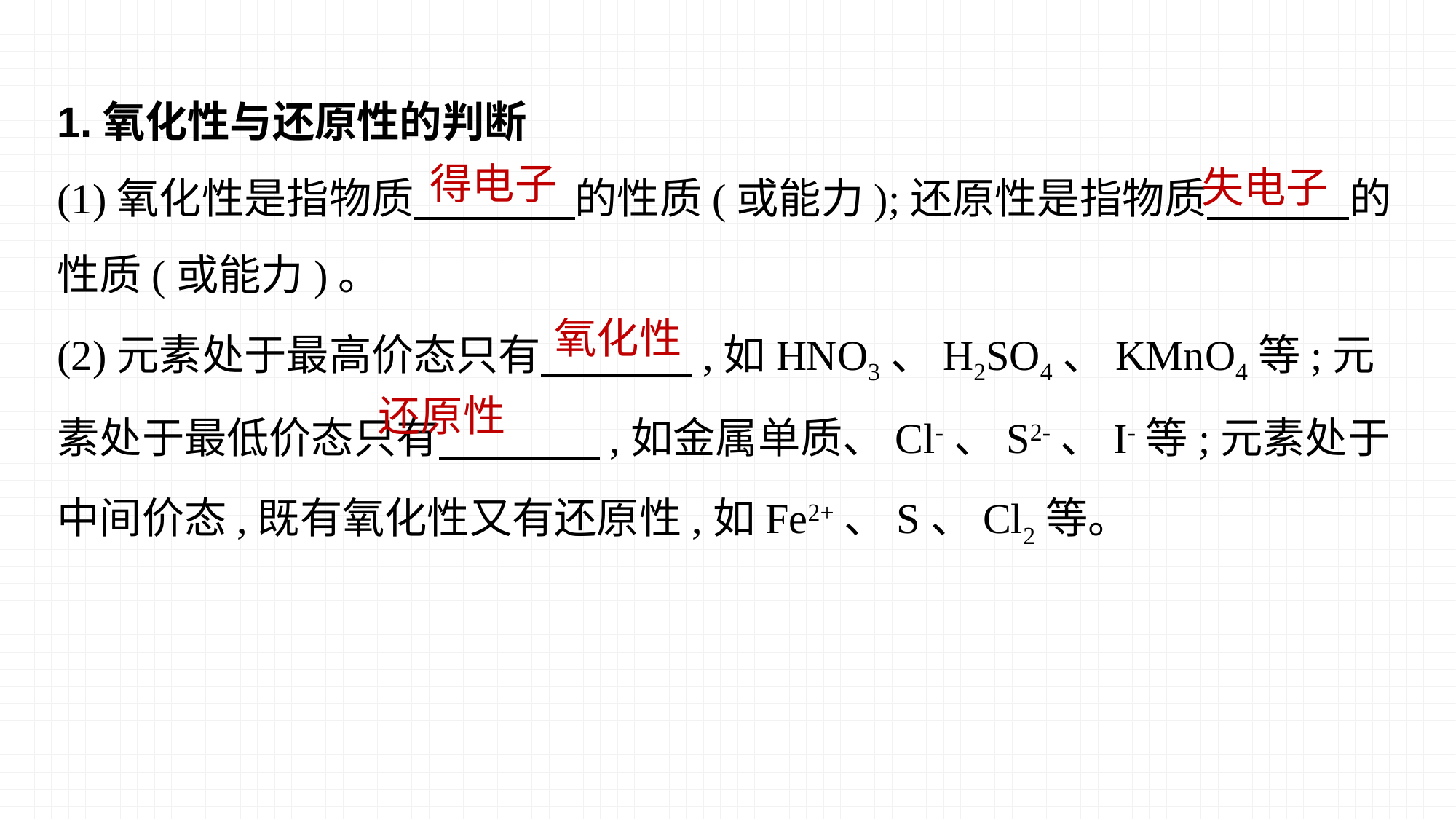

1.氧化性与还原性的判断
(1)氧化性是指物质                 的性质(或能力);还原性是指物质               的性质(或能力)。
(2)元素处于最高价态只有                ,如HNO3、H2SO4、KMnO4等;元素处于最低价态只有                 ,如金属单质、Cl-、S2-、I-等;元素处于中间价态,既有氧化性又有还原性,如Fe2+、S、Cl2等。
得电子
失电子
氧化性
还原性